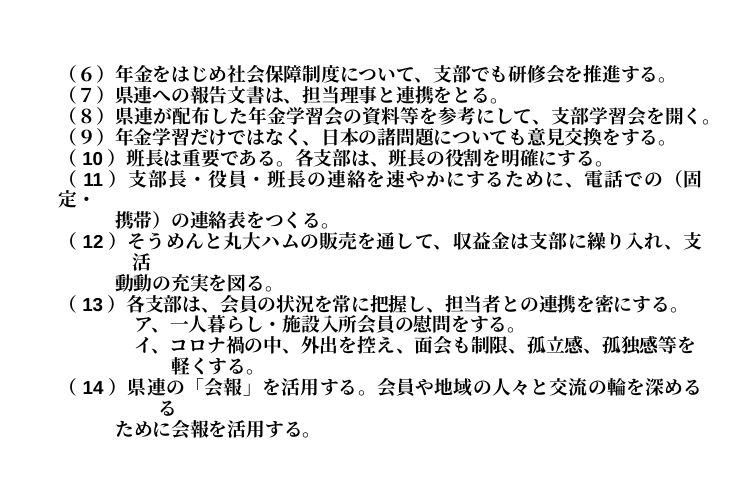

（６）年金をはじめ社会保障制度について、支部でも研修会を推進する。
（７）県連への報告文書は、担当理事と連携をとる。
（８）県連が配布した年金学習会の資料等を参考にして、支部学習会を開く。
（９）年金学習だけではなく、日本の諸問題についても意見交換をする。
（10）班長は重要である。各支部は、班長の役割を明確にする。
（11）支部長・役員・班長の連絡を速やかにするために、電話での（固定・
　　　携帯）の連絡表をつくる。
（12）そうめんと丸大ハムの販売を通して、収益金は支部に繰り入れ、支活
　　　動動の充実を図る。
（13）各支部は、会員の状況を常に把握し、担当者との連携を密にする。
　　　　ア、一人暮らし・施設入所会員の慰問をする。
　　　　イ、コロナ禍の中、外出を控え、面会も制限、孤立感、孤独感等を
　　　　　　軽くする。
（14）県連の「会報」を活用する。会員や地域の人々と交流の輪を深めるる
　　　ために会報を活用する。